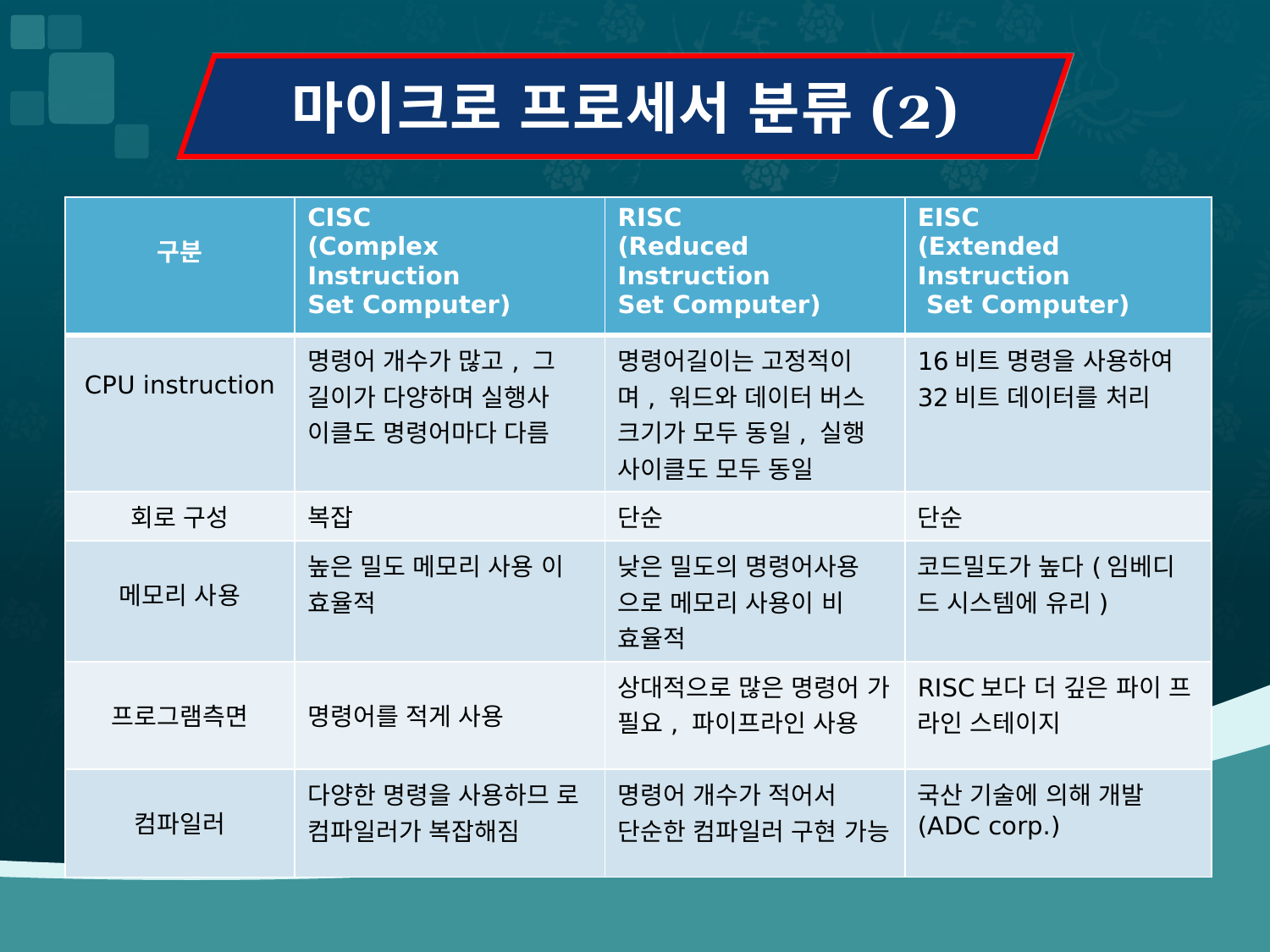

# 마이크로 프로세서 분류(2)

| 구분 | CISC (Complex Instruction Set Computer) | RISC (Reduced Instruction Set Computer) | EISC (Extended Instruction Set Computer) |
| --- | --- | --- | --- |
| CPU instruction | 명령어 개수가 많고, 그 길이가 다양하며 실행사 이클도 명령어마다 다름 | 명령어길이는 고정적이 며, 워드와 데이터 버스 크기가 모두 동일, 실행 사이클도 모두 동일 | 16비트 명령을 사용하여 32비트 데이터를 처리 |
| 회로 구성 | 복잡 | 단순 | 단순 |
| 메모리 사용 | 높은 밀도 메모리 사용 이 효율적 | 낮은 밀도의 명령어사용 으로 메모리 사용이 비 효율적 | 코드밀도가 높다(임베디 드 시스템에 유리) |
| 프로그램측면 | 명령어를 적게 사용 | 상대적으로 많은 명령어 가 필요, 파이프라인 사용 | RISC보다 더 깊은 파이 프 라인 스테이지 |
| 컴파일러 | 다양한 명령을 사용하므 로 컴파일러가 복잡해짐 | 명령어 개수가 적어서 단순한 컴파일러 구현 가능 | 국산 기술에 의해 개발 (ADC corp.) |